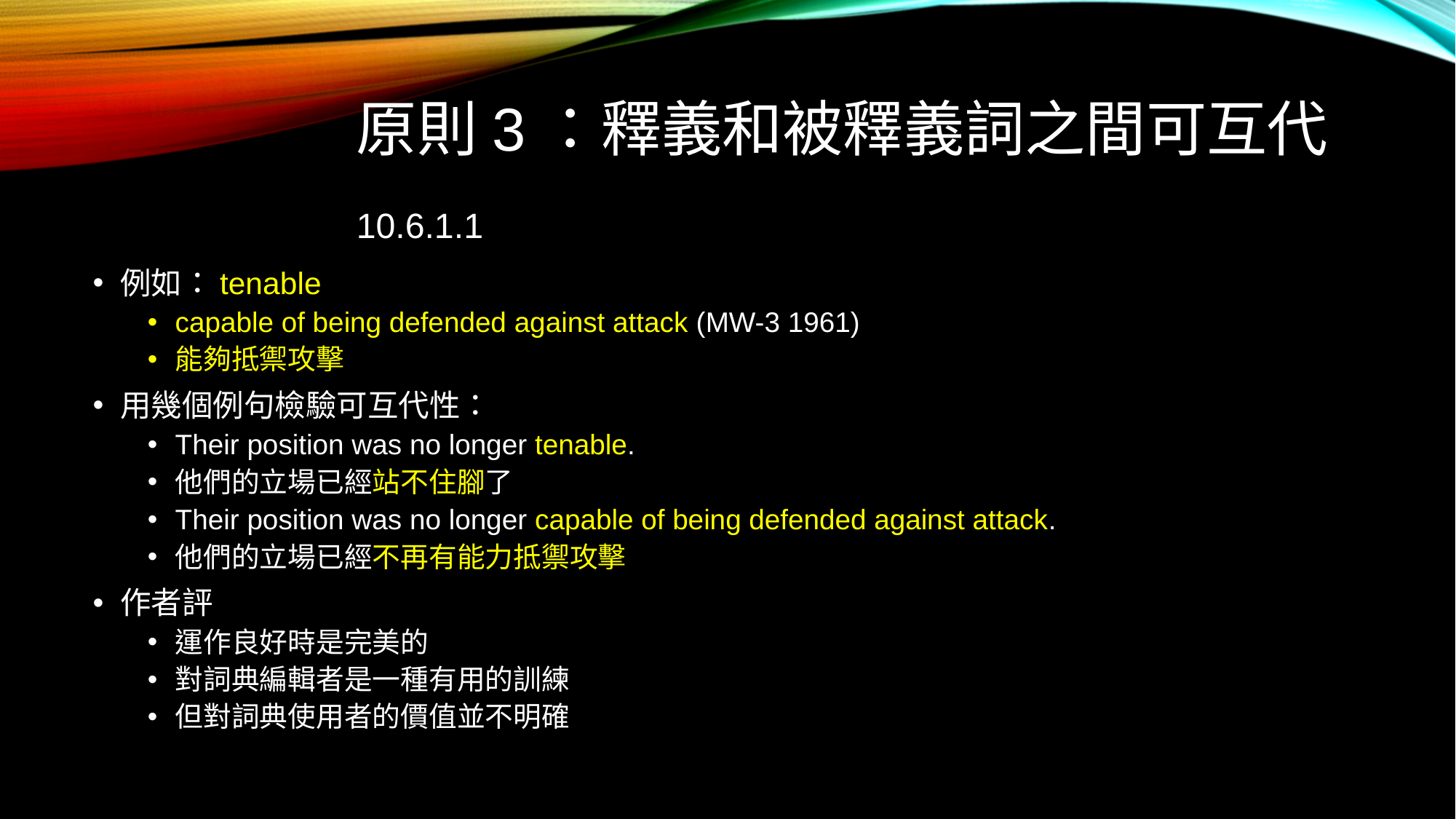

# 原則3：釋義和被釋義詞之間可互代10.6.1.1
例如：tenable
capable of being defended against attack (MW-3 1961)
能夠抵禦攻擊
用幾個例句檢驗可互代性：
Their position was no longer tenable.
他們的立場已經站不住腳了
Their position was no longer capable of being defended against attack.
他們的立場已經不再有能力抵禦攻擊
作者評
運作良好時是完美的
對詞典編輯者是一種有用的訓練
但對詞典使用者的價值並不明確